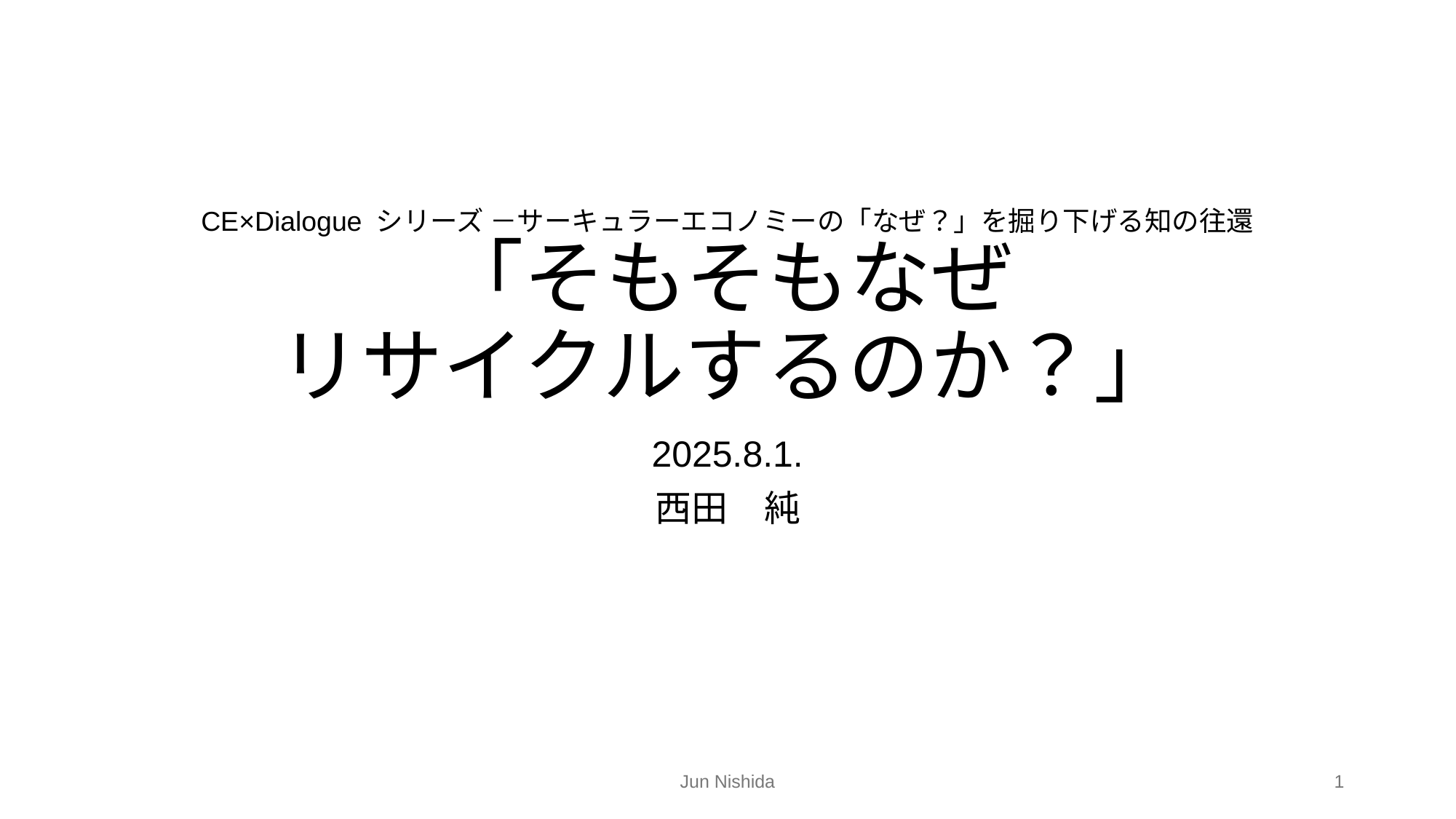

# CE×Dialogue シリーズ －サーキュラーエコノミーの「なぜ？」を掘り下げる知の往還「そもそもなぜ リサイクルするのか？」
2025.8.1.
西田　純
Jun Nishida
1